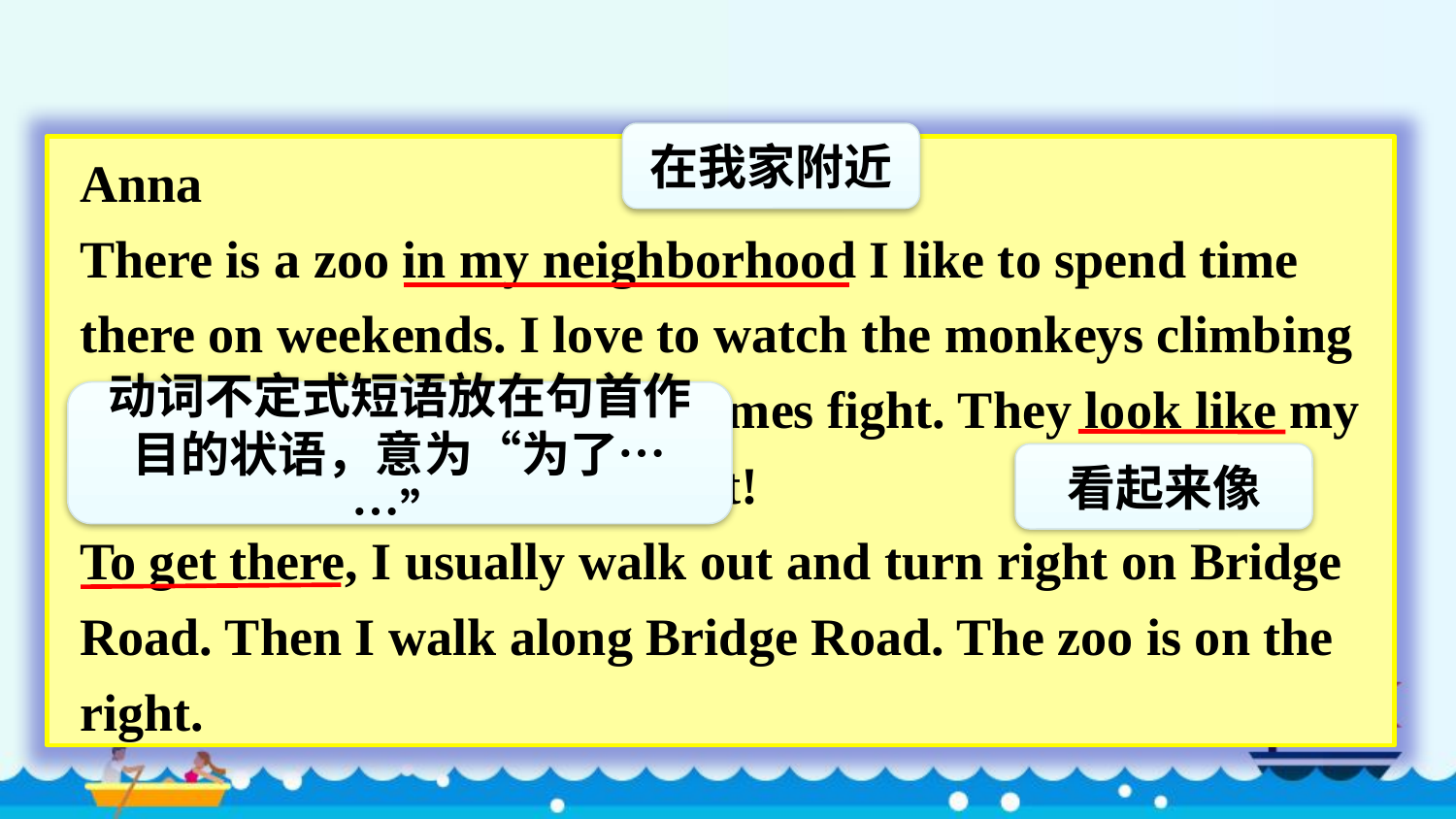

在我家附近
Anna
There is a zoo in my neighborhood I like to spend time there on weekends. I love to watch the monkeys climbing around. The monkeys sometimes fight. They look like my friends and me when we fight!
To get there, I usually walk out and turn right on Bridge Road. Then I walk along Bridge Road. The zoo is on the right.

动词不定式短语放在句首作目的状语，意为“为了……”
看起来像